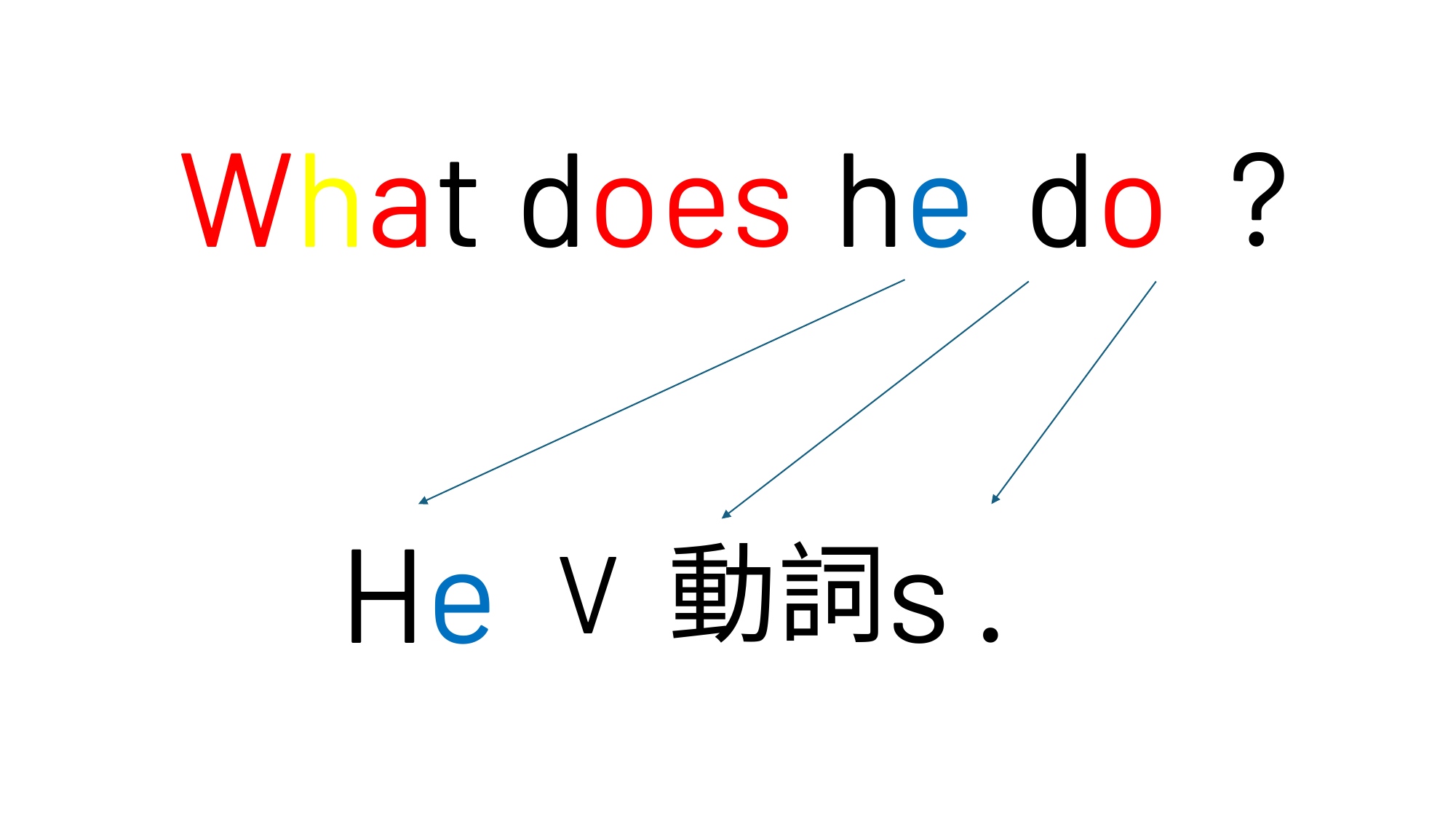

he
do
?
What
does
s
.
He
V 動詞